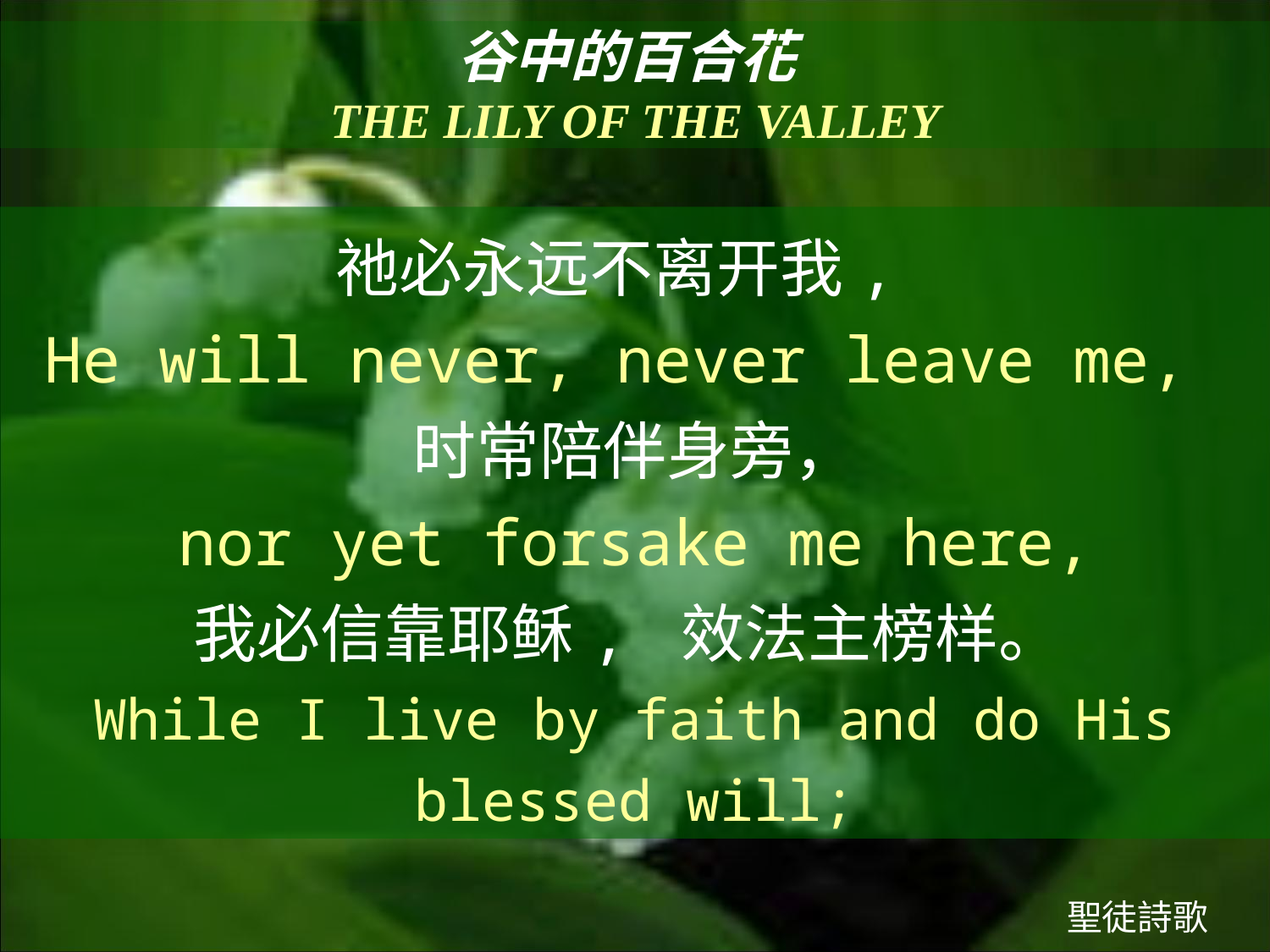

谷中的百合花
THE LILY OF THE VALLEY
祂必永远不离开我,
He will never, never leave me,
时常陪伴身旁，
nor yet forsake me here,
我必信靠耶稣, 效法主榜样。
While I live by faith and do His blessed will;
聖徒詩歌